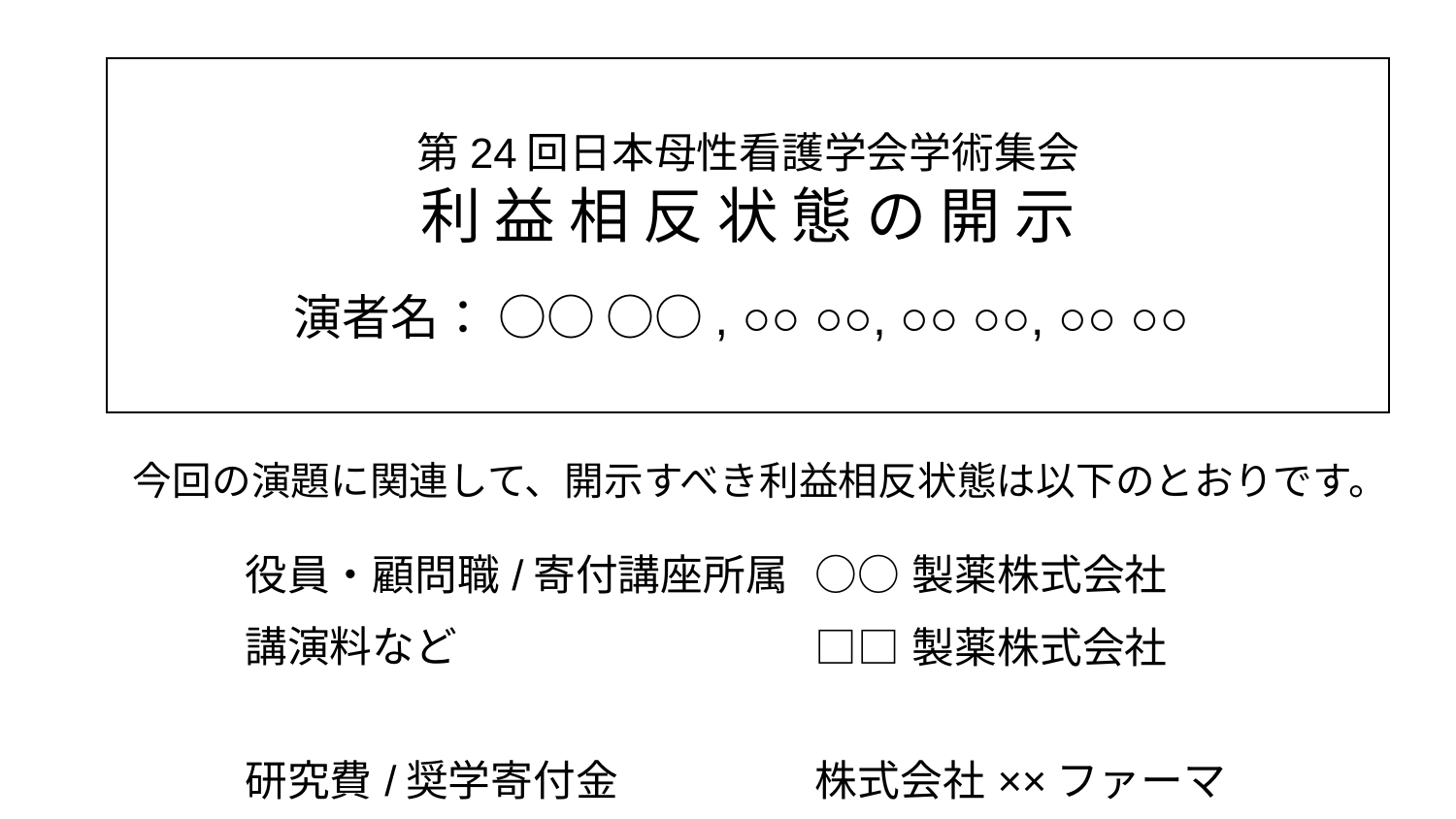

第24回日本母性看護学会学術集会
利 益 相 反 状 態 の 開 示

演者名： ○○ ○○, ○○ ○○, ○○ ○○, ○○ ○○
今回の演題に関連して、開示すべき利益相反状態は以下のとおりです。
| 役員・顧問職/寄付講座所属 | ○○製薬株式会社 |
| --- | --- |
| 講演料など | □□製薬株式会社 |
| 研究費/奨学寄付金 | 株式会社××ファーマ |